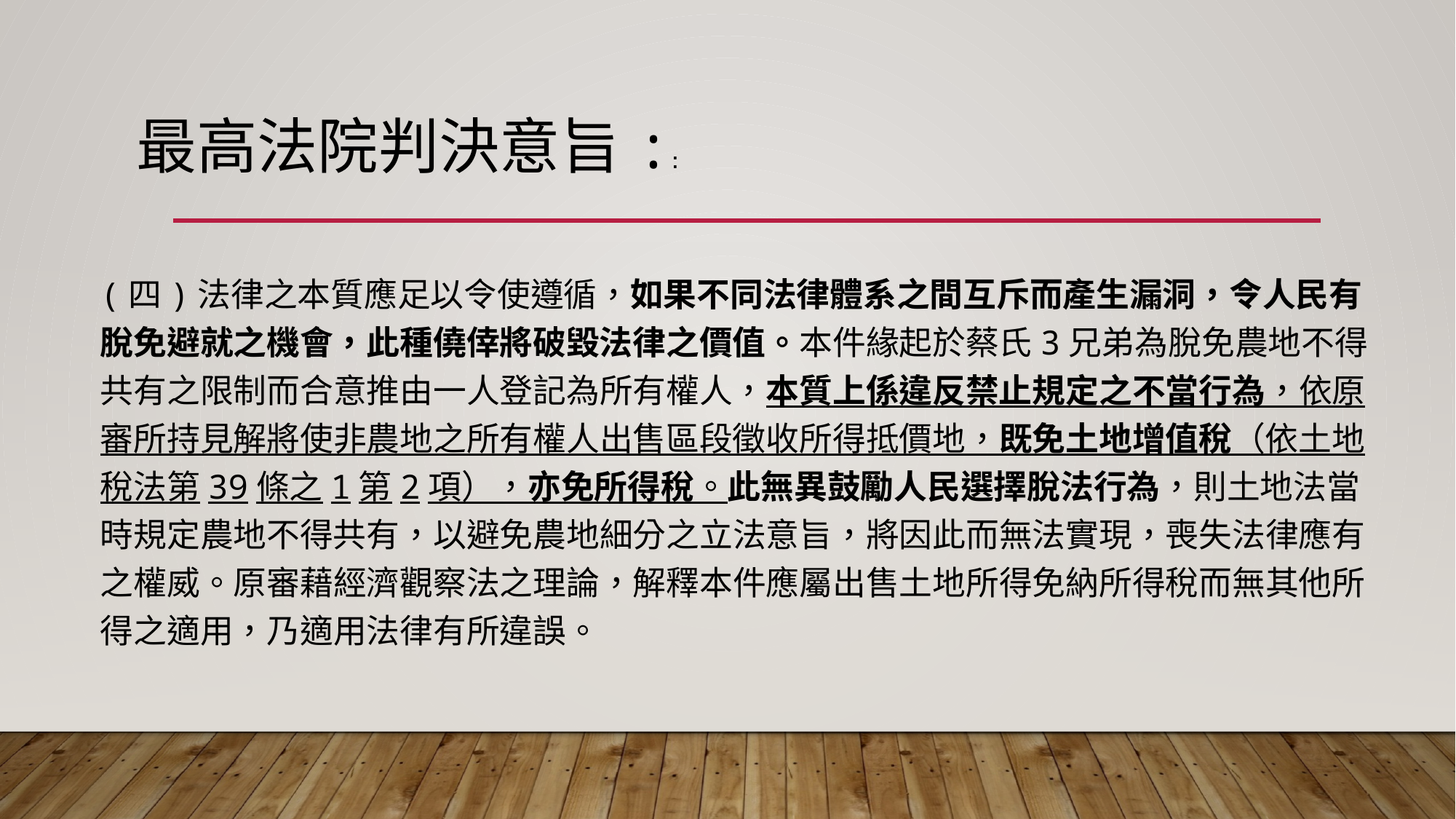

最高法院判決意旨::

(四)法律之本質應足以令使遵循，如果不同法律體系之間互斥而產生漏洞，令人民有脫免避就之機會，此種僥倖將破毀法律之價值。本件緣起於蔡氏3兄弟為脫免農地不得共有之限制而合意推由一人登記為所有權人，本質上係違反禁止規定之不當行為，依原審所持見解將使非農地之所有權人出售區段徵收所得抵價地，既免土地增值稅（依土地稅法第39條之1第2項），亦免所得稅。此無異鼓勵人民選擇脫法行為，則土地法當時規定農地不得共有，以避免農地細分之立法意旨，將因此而無法實現，喪失法律應有之權威。原審藉經濟觀察法之理論，解釋本件應屬出售土地所得免納所得稅而無其他所得之適用，乃適用法律有所違誤。